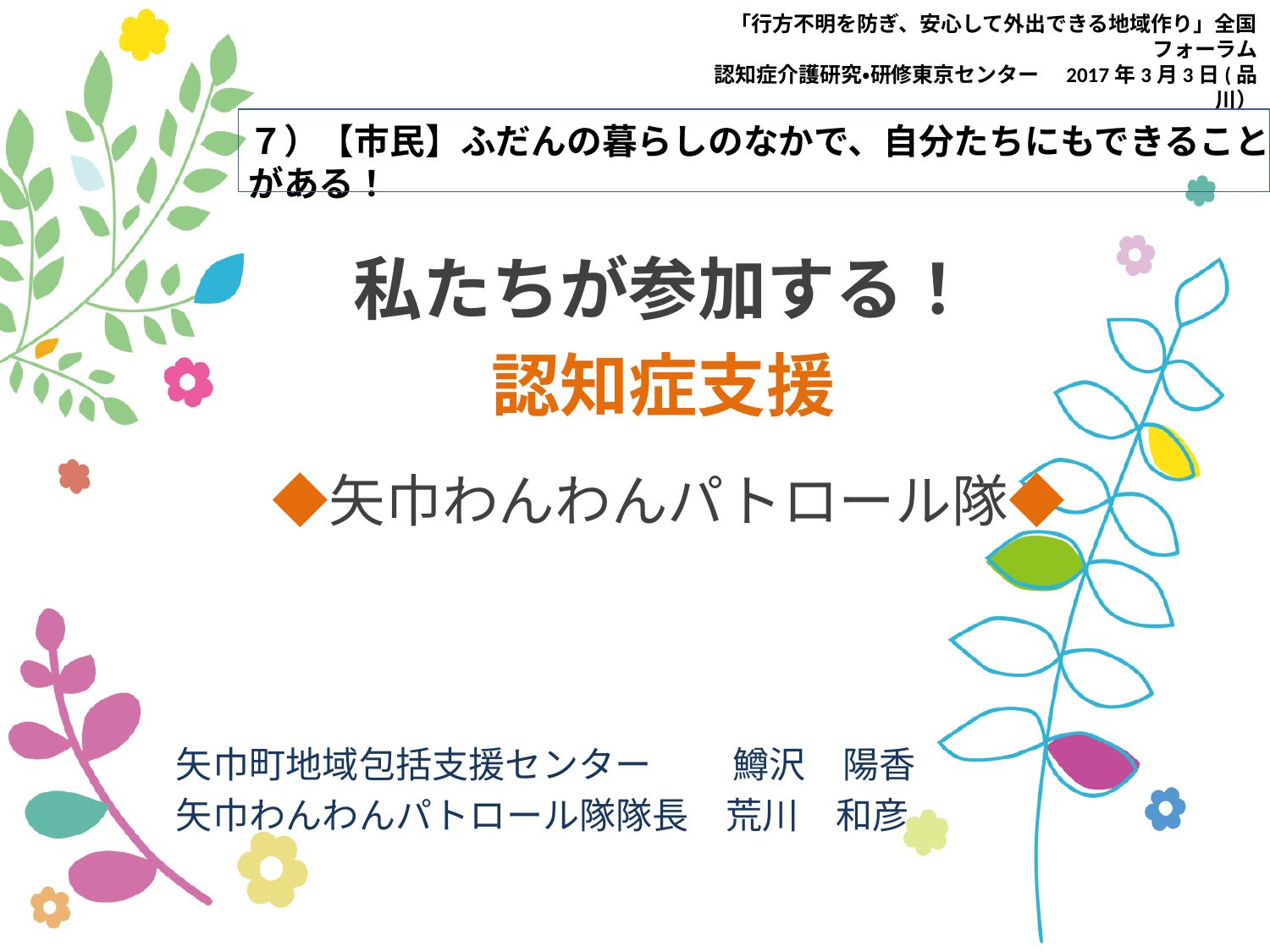

「行方不明を防ぎ、安心して外出できる地域作り」全国フォーラム
認知症介護研究・研修東京センター　2017年3月3日(品川）

７）【市民】ふだんの暮らしのなかで、自分たちにもできることがある！

　　私たちが参加する！
　　　　認知症支援

　◆矢巾わんわんパトロール隊◆
矢巾町地域包括支援センター 　　鱒沢　陽香
矢巾わんわんパトロール隊隊長　荒川　和彦